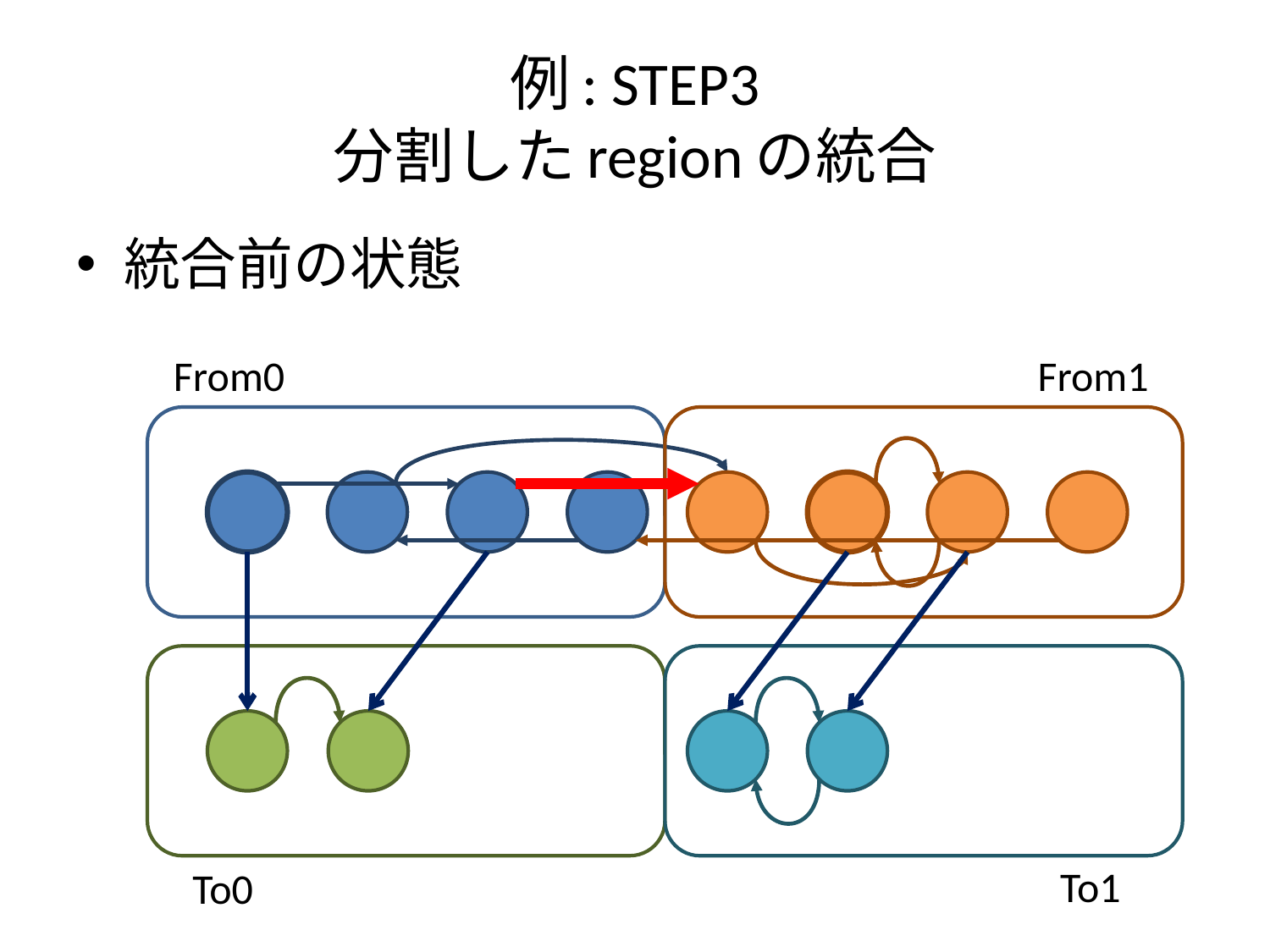

# 例: STEP3 分割したregionの統合
統合前の状態
From1
From0

To1
To0